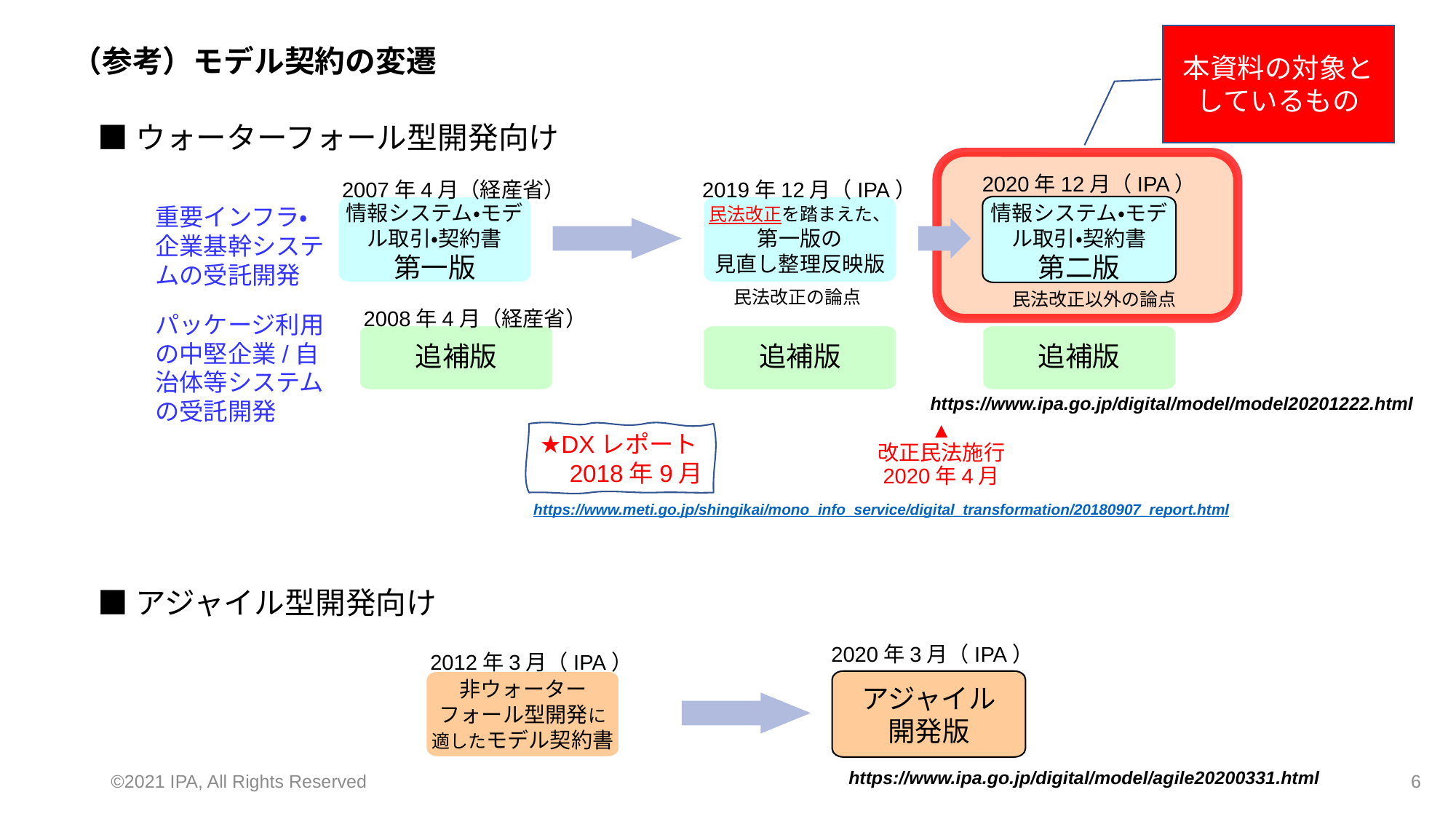

本資料の対象としているもの
（参考）モデル契約の変遷
■ウォーターフォール型開発向け

2020年12月（IPA）
2007年4月（経産省）
2019年12月（IPA）
重要インフラ・企業基幹システムの受託開発
情報システム・モデル取引・契約書
第一版
民法改正を踏まえた、第一版の
見直し整理反映版
情報システム・モデル取引・契約書
第二版

民法改正の論点
民法改正以外の論点
2008年4月（経産省）
パッケージ利用の中堅企業/自治体等システムの受託開発
追補版
追補版
追補版
https://www.ipa.go.jp/digital/model/model20201222.html
▲
改正民法施行
2020年4月
★DXレポート
　2018年9月
https://www.meti.go.jp/shingikai/mono_info_service/digital_transformation/20180907_report.html
■アジャイル型開発向け
2020年3月（IPA）
2012年3月（IPA）
非ウォーターフォール型開発に適したモデル契約書
アジャイル
開発版

©2021 IPA, All Rights Reserved
6
https://www.ipa.go.jp/digital/model/agile20200331.html